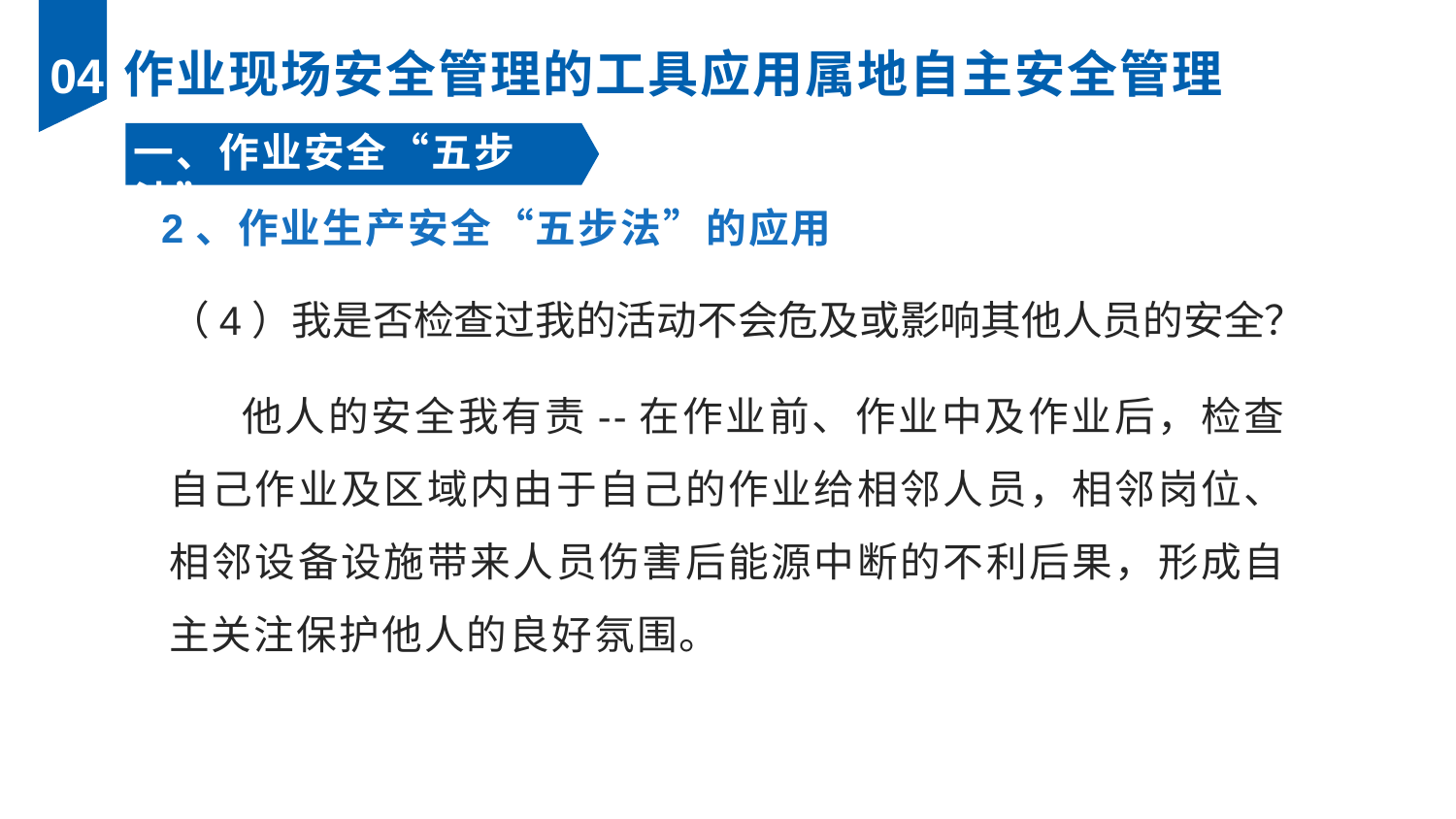

作业现场安全管理的工具应用属地自主安全管理
04
一、作业安全“五步法”

2、作业生产安全“五步法”的应用
（4）我是否检查过我的活动不会危及或影响其他人员的安全？
他人的安全我有责--在作业前、作业中及作业后，检查自己作业及区域内由于自己的作业给相邻人员，相邻岗位、相邻设备设施带来人员伤害后能源中断的不利后果，形成自主关注保护他人的良好氛围。